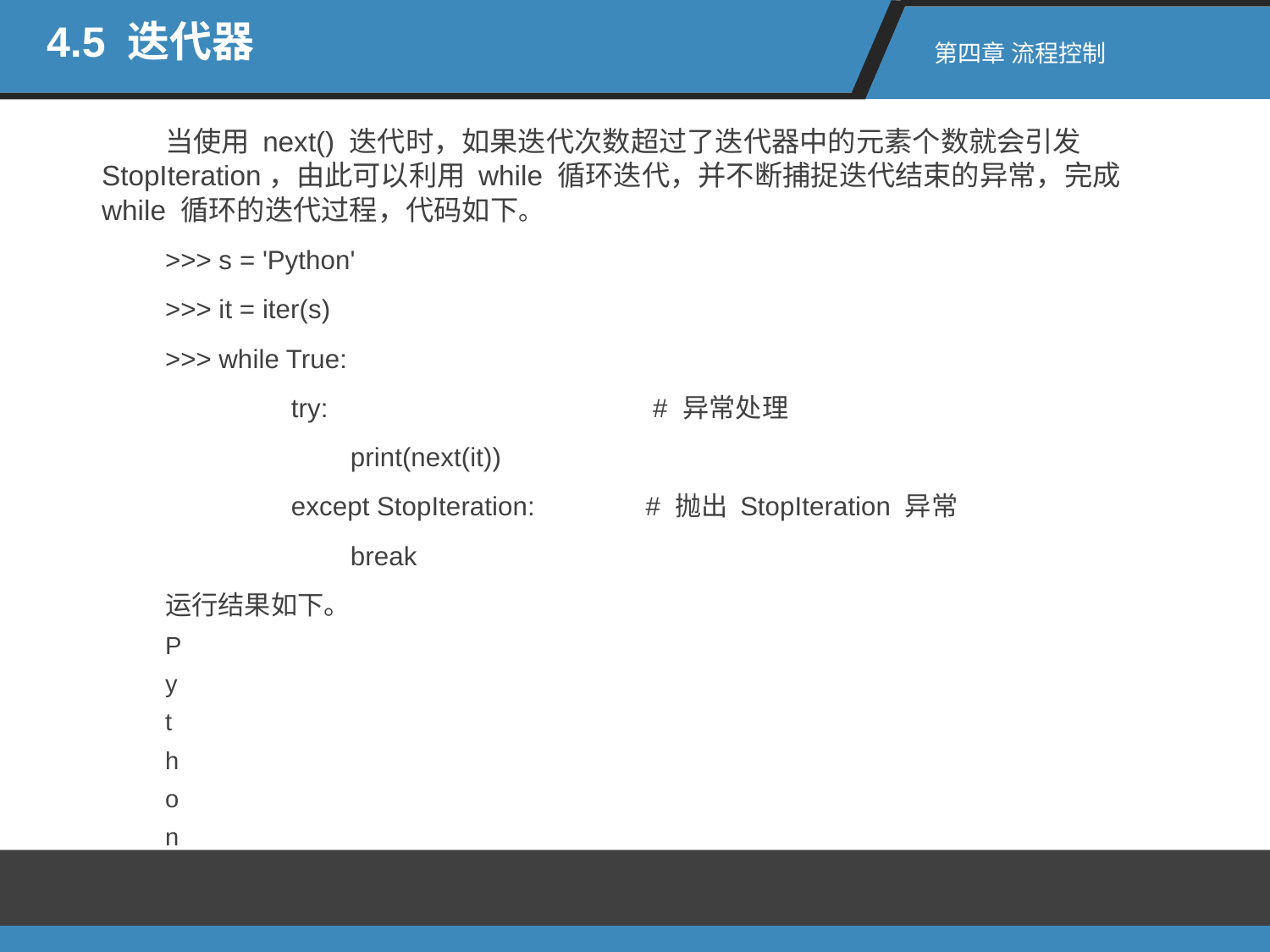

4.5 迭代器
第四章 流程控制
当使用 next() 迭代时，如果迭代次数超过了迭代器中的元素个数就会引发StopIteration，由此可以利用 while 循环迭代，并不断捕捉迭代结束的异常，完成 while 循环的迭代过程，代码如下。
>>> s = 'Python'
>>> it = iter(s)
>>> while True:
                 try:                                            # 异常处理
                         print(next(it))
                 except StopIteration:               # 抛出 StopIteration 异常
                         break
运行结果如下。
P
y
t
h
o
n